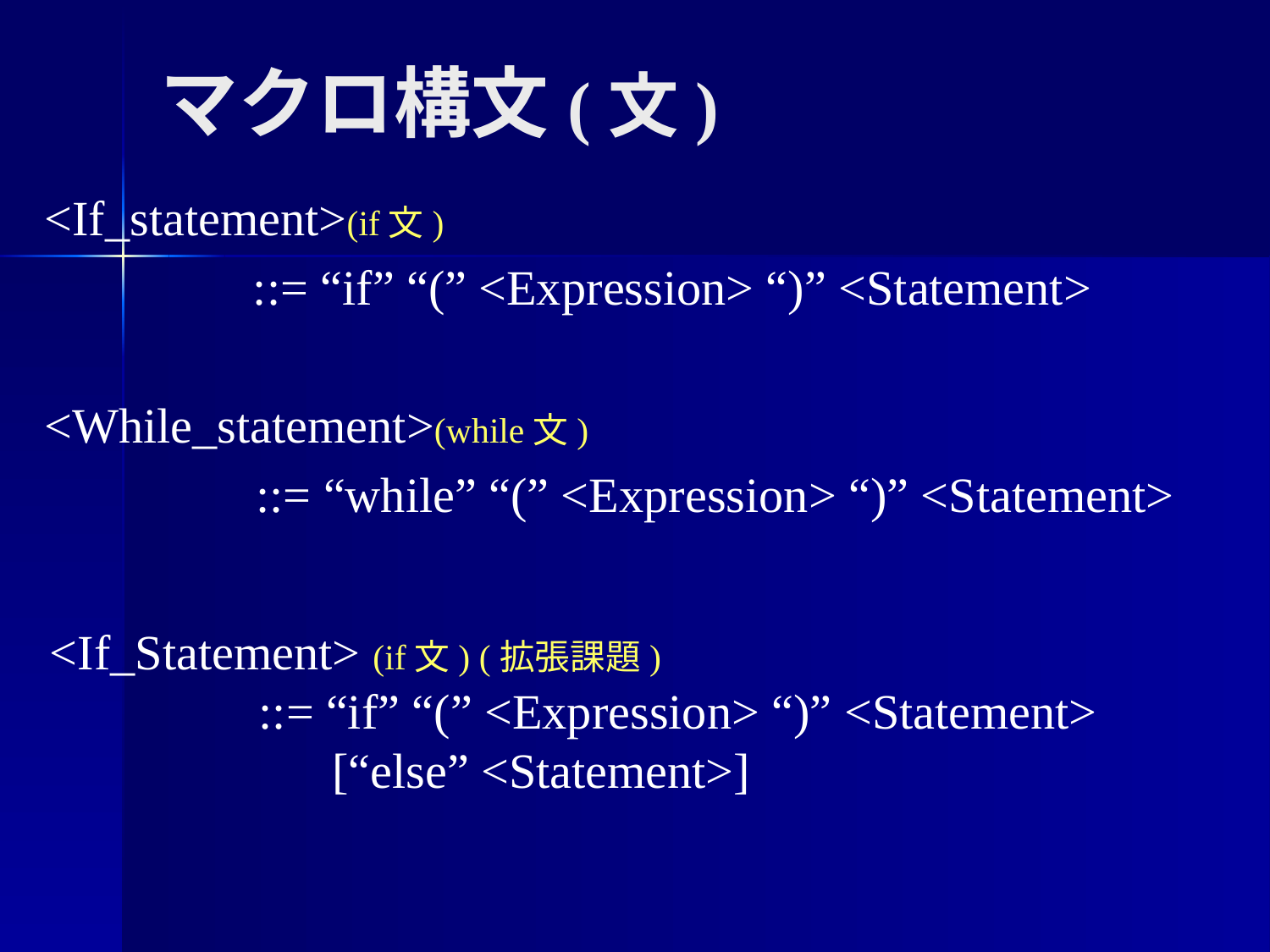

マクロ構文(文)
<If_statement>(if文)
                 ::= “if” “(” <Expression> “)” <Statement>

<While_statement>(while文)
                    ::= “while” “(” <Expression> “)” <Statement>

<If_Statement> (if文) (拡張課題)
                 ::= “if” “(” <Expression> “)” <Statement>
                       [“else” <Statement>]